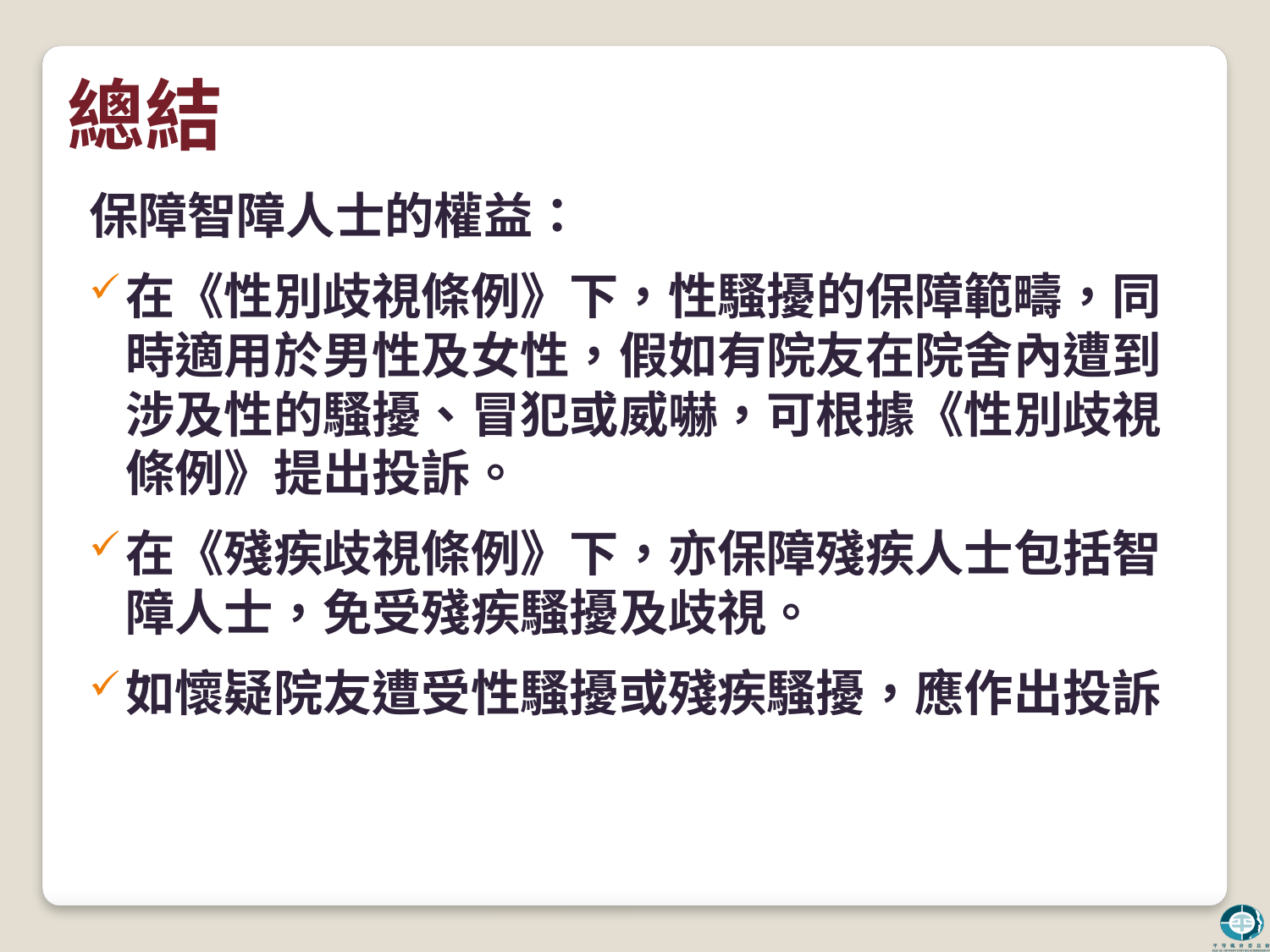

# 總結
保障智障人士的權益：
在《性別歧視條例》下，性騷擾的保障範疇，同時適用於男性及女性，假如有院友在院舍內遭到涉及性的騷擾、冒犯或威嚇，可根據《性別歧視條例》提出投訴。
在《殘疾歧視條例》下，亦保障殘疾人士包括智障人士，免受殘疾騷擾及歧視。
如懷疑院友遭受性騷擾或殘疾騷擾，應作出投訴